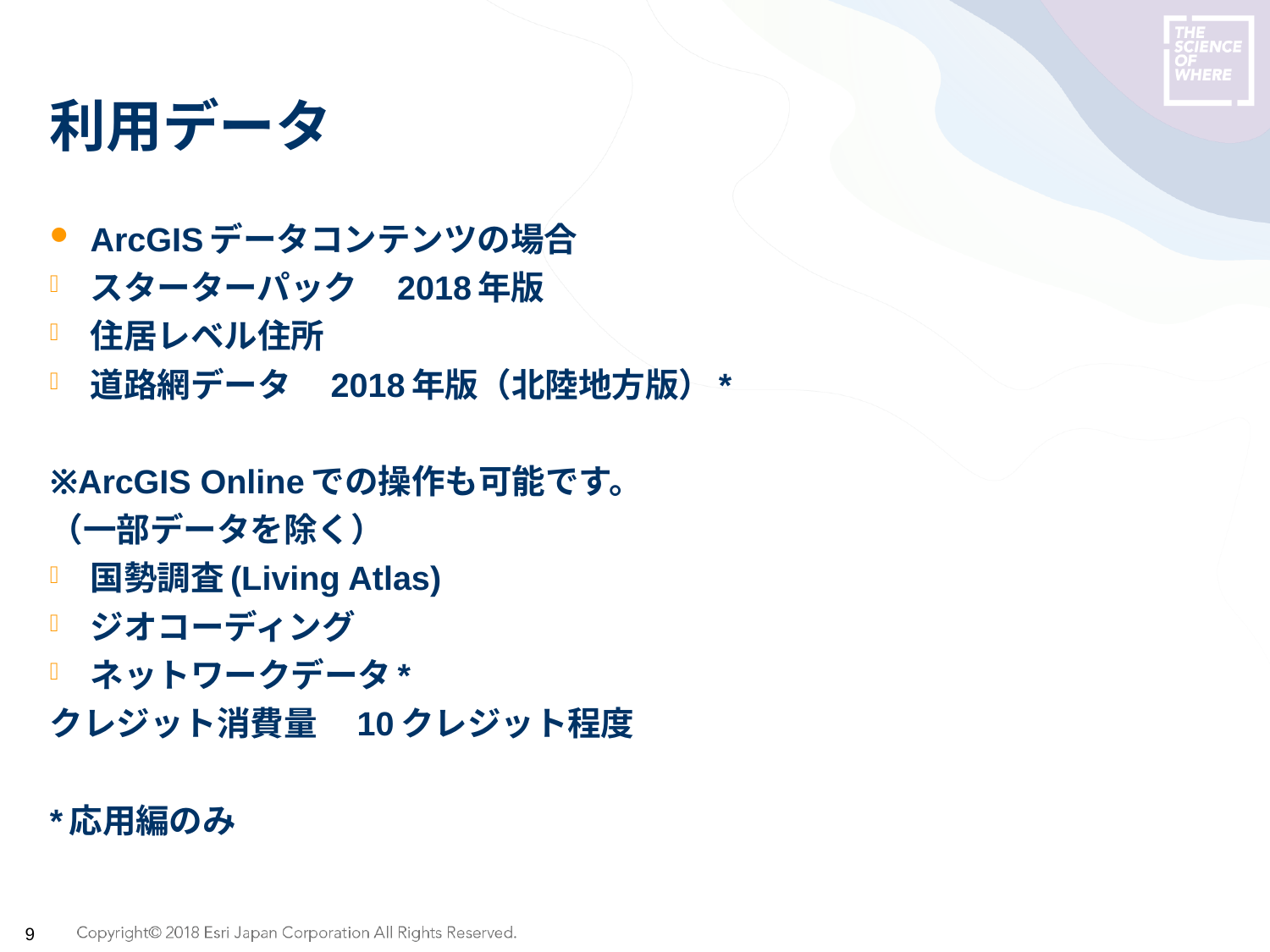

# 利用データ
ArcGISデータコンテンツの場合
スターターパック　2018年版
住居レベル住所
道路網データ　2018年版（北陸地方版）*

※ArcGIS Onlineでの操作も可能です。
（一部データを除く）
国勢調査(Living Atlas)
ジオコーディング
ネットワークデータ*
クレジット消費量　10クレジット程度

*応用編のみ

9